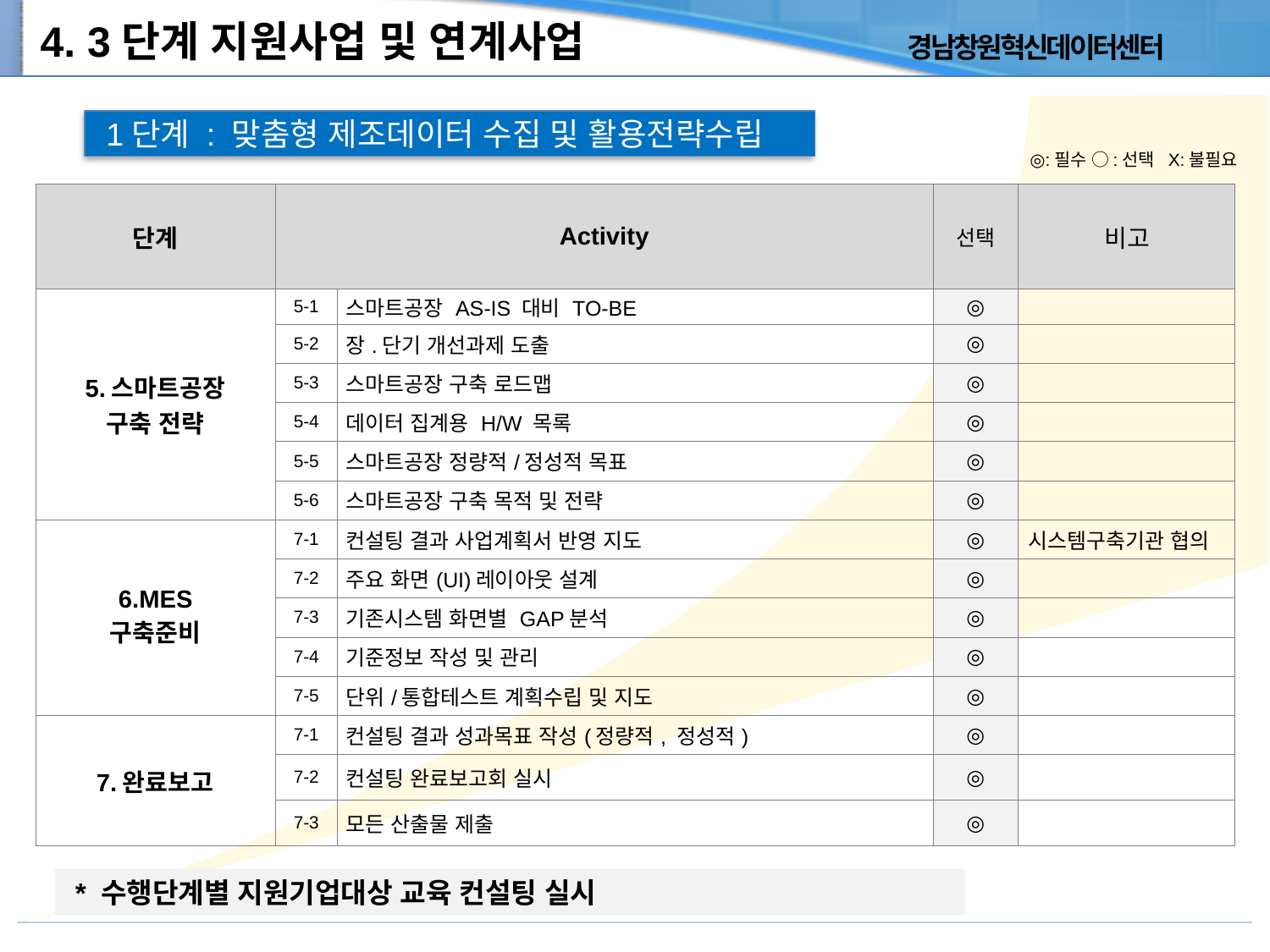

4. 3단계 지원사업 및 연계사업

 1단계 : 맞춤형 제조데이터 수집 및 활용전략수립
◎:필수 ○:선택  X:불필요
| 단계 | Activity |  | 선택 | 비고 |
| --- | --- | --- | --- | --- |
| 5.스마트공장 구축 전략 | 5-1 | 스마트공장 AS-IS 대비 TO-BE | ◎ |  |
|  | 5-2 | 장.단기 개선과제 도출 | ◎ |  |
|  | 5-3 | 스마트공장 구축 로드맵 | ◎ |  |
|  | 5-4 | 데이터 집계용 H/W 목록 | ◎ |  |
|  | 5-5 | 스마트공장 정량적/정성적 목표 | ◎ |  |
|  | 5-6 | 스마트공장 구축 목적 및 전략 | ◎ |  |
| 6.MES 구축준비 | 7-1 | 컨설팅 결과 사업계획서 반영 지도 | ◎ | 시스템구축기관 협의 |
|  | 7-2 | 주요 화면(UI)레이아웃 설계 | ◎ |  |
|  | 7-3 | 기존시스템 화면별 GAP분석 | ◎ |  |
|  | 7-4 | 기준정보 작성 및 관리 | ◎ |  |
|  | 7-5 | 단위/통합테스트 계획수립 및 지도 | ◎ |  |
| 7.완료보고 | 7-1 | 컨설팅 결과 성과목표 작성(정량적, 정성적) | ◎ |  |
|  | 7-2 | 컨설팅 완료보고회 실시 | ◎ |  |
|  | 7-3 | 모든 산출물 제출 | ◎ |  |
 * 수행단계별 지원기업대상 교육 컨설팅 실시
12